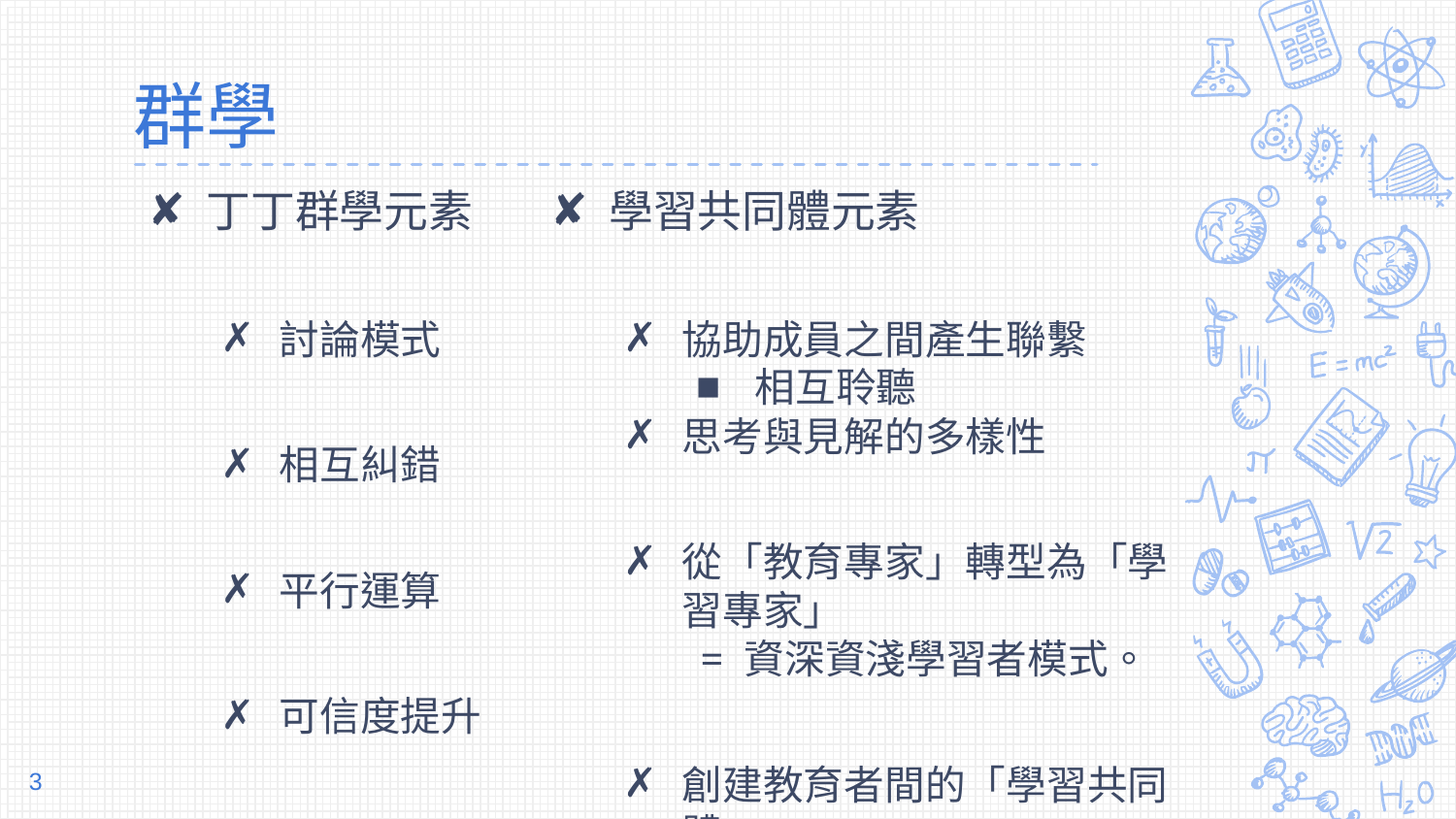

# 群學
丁丁群學元素

討論模式

相互糾錯

平行運算

可信度提升

學習共同體元素

協助成員之間產生聯繫
相互聆聽
思考與見解的多樣性

從「教育專家」轉型為「學習專家」
 = 資深資淺學習者模式。

創建教育者間的「學習共同體」
3